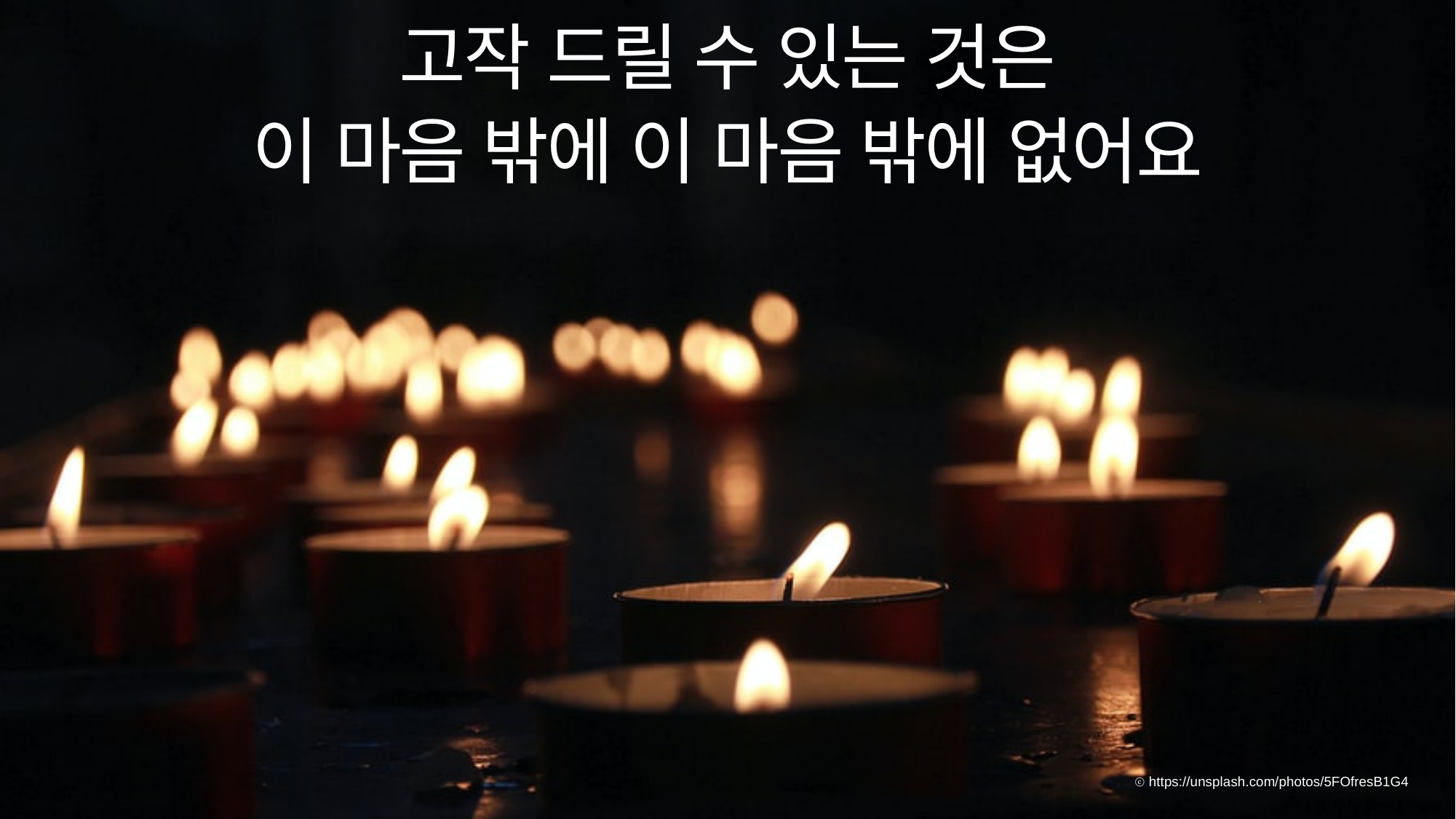

고작 드릴 수 있는 것은
이 마음 밖에 이 마음 밖에 없어요